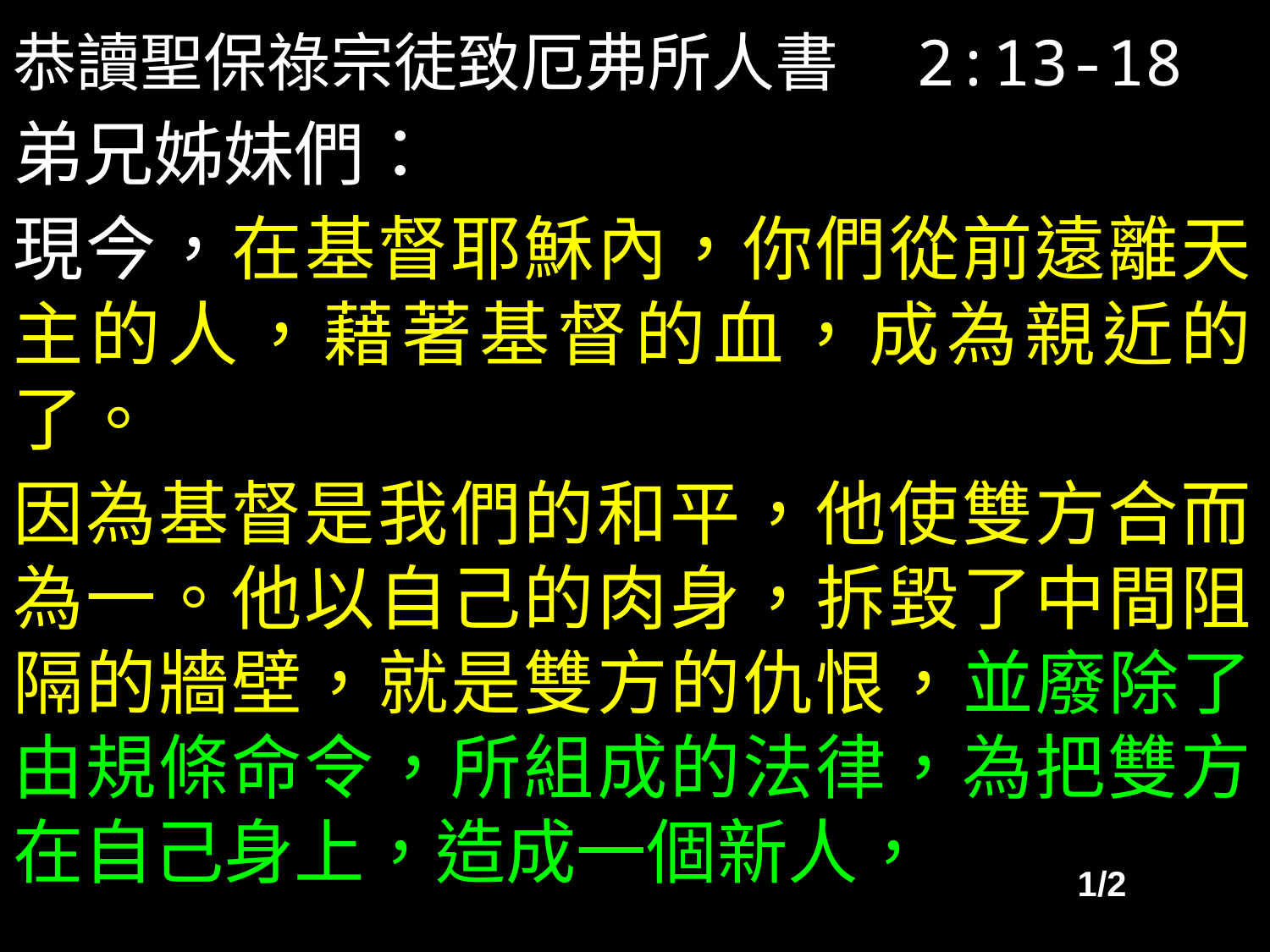

恭讀聖保祿宗徒致厄弗所人書　2:13-18
弟兄姊妹們：
現今，在基督耶穌內，你們從前遠離天主的人，藉著基督的血，成為親近的了。
因為基督是我們的和平，他使雙方合而為一。他以自己的肉身，拆毀了中間阻隔的牆壁，就是雙方的仇恨，並廢除了由規條命令，所組成的法律，為把雙方在自己身上，造成一個新人，
1/2